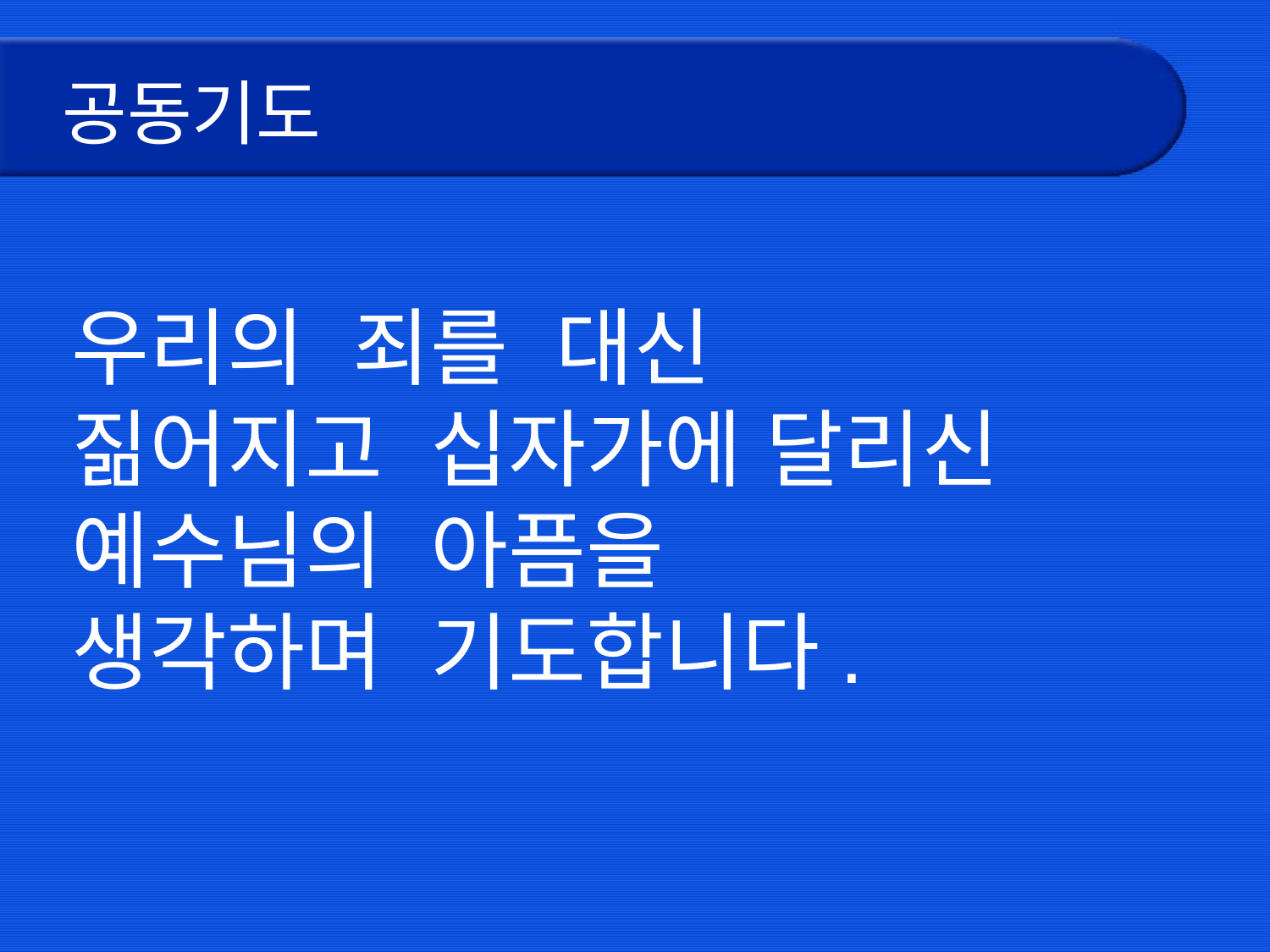

# 공동기도

우리의  죄를  대신
짊어지고  십자가에 달리신
예수님의  아픔을
생각하며  기도합니다.